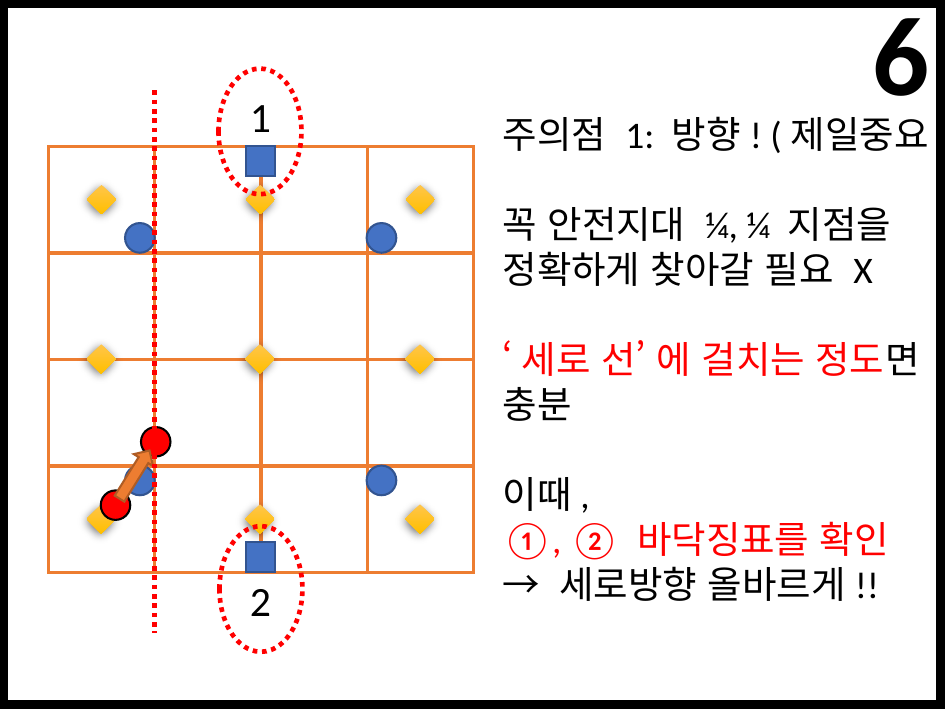

6

1
주의점 1: 방향! (제일중요)

꼭 안전지대 ¼, ¼ 지점을
정확하게 찾아갈 필요 X

‘세로 선’ 에 걸치는 정도면
충분

이때,
①, ② 바닥징표를 확인
→ 세로방향 올바르게!!

2